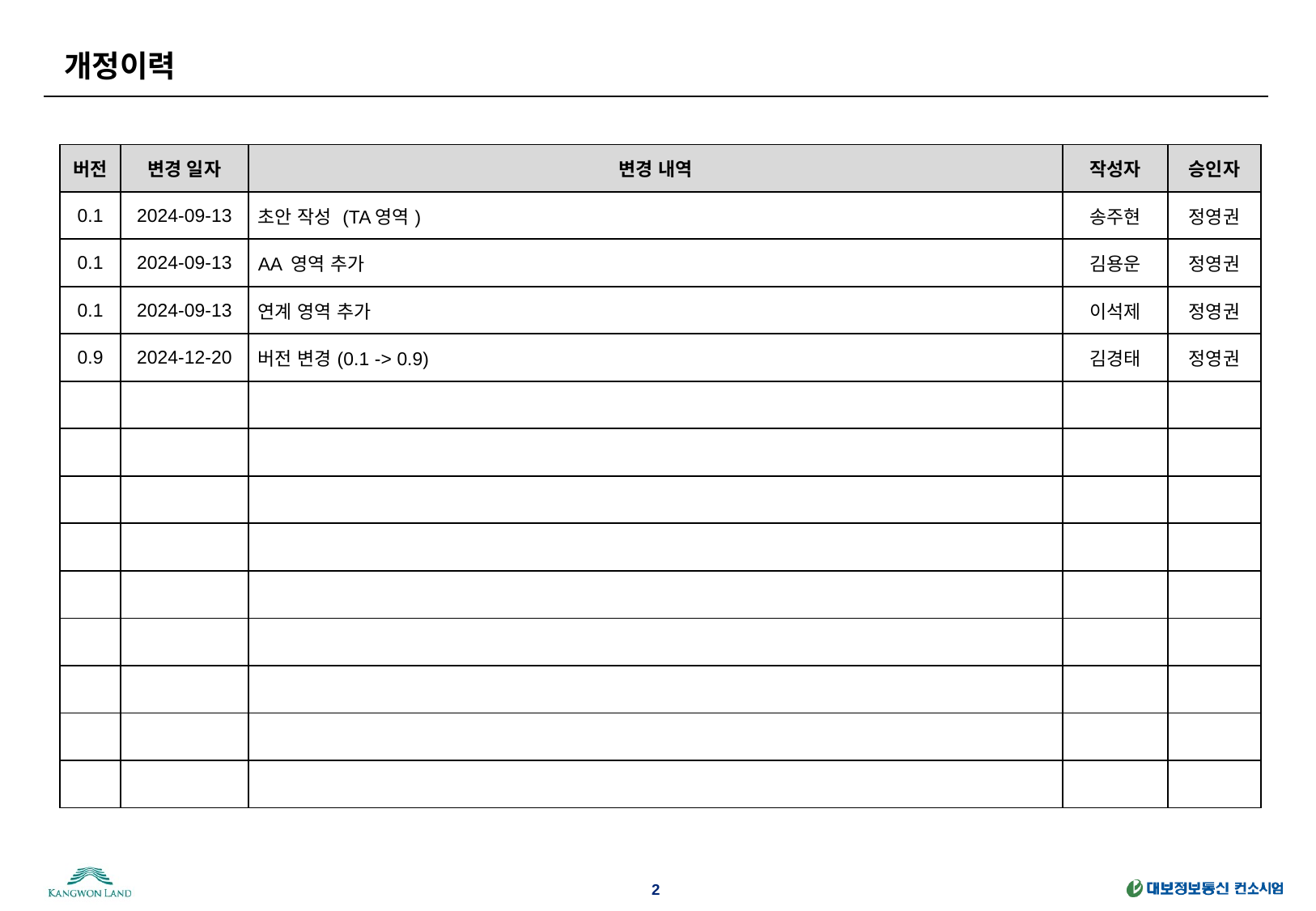

# 개정이력
| 버전 | 변경 일자 | 변경 내역 | 작성자 | 승인자 |
| --- | --- | --- | --- | --- |
| 0.1 | 2024-09-13 | 초안 작성 (TA영역) | 송주현 | 정영권 |
| 0.1 | 2024-09-13 | AA 영역 추가 | 김용운 | 정영권 |
| 0.1 | 2024-09-13 | 연계 영역 추가 | 이석제 | 정영권 |
| 0.9 | 2024-12-20 | 버전 변경(0.1 -> 0.9) | 김경태 | 정영권 |
|  |  |  |  |  |
|  |  |  |  |  |
|  |  |  |  |  |
|  |  |  |  |  |
|  |  |  |  |  |
|  |  |  |  |  |
|  |  |  |  |  |
|  |  |  |  |  |
|  |  |  |  |  |
2